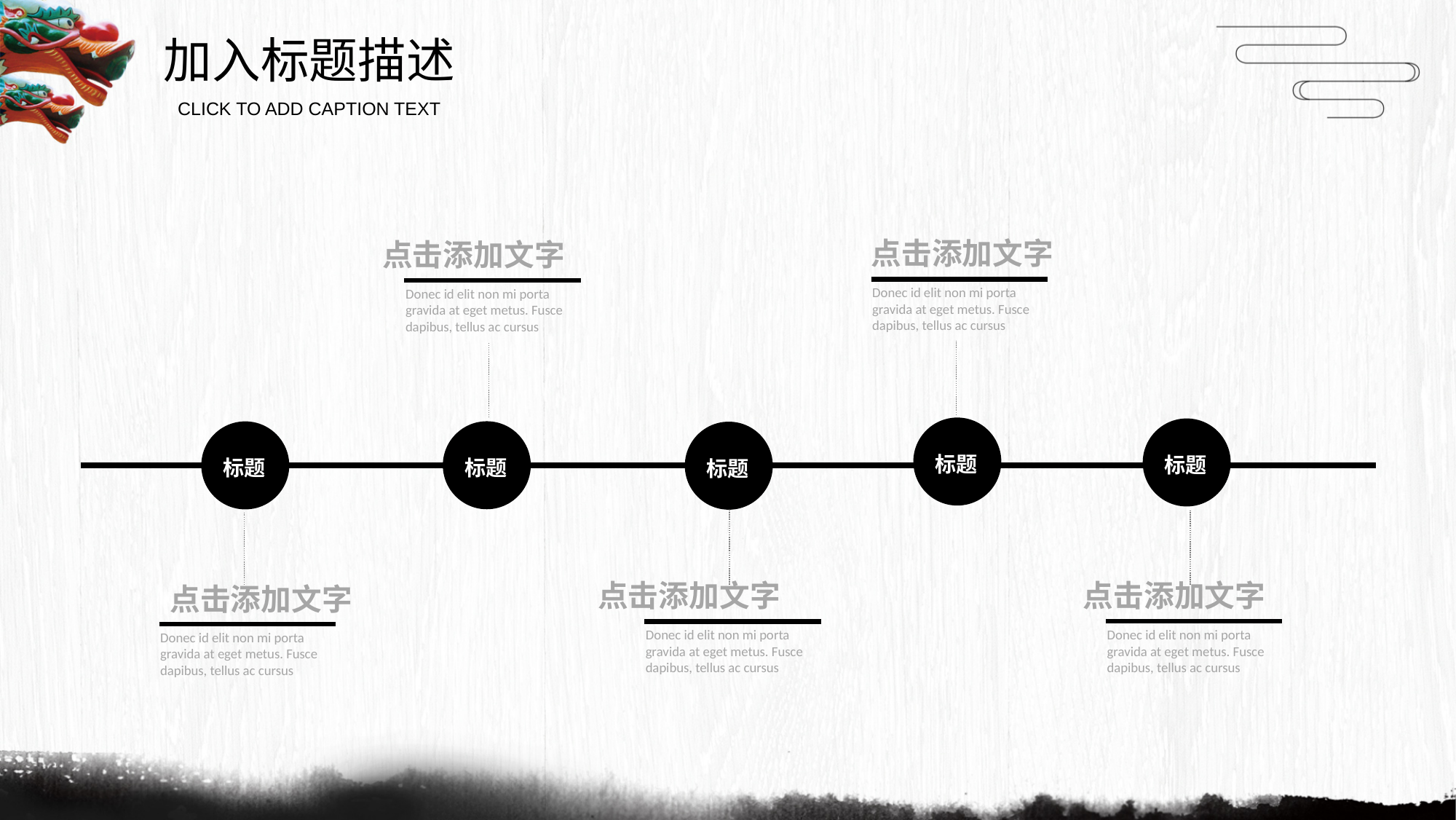

加入标题描述
CLICK TO ADD CAPTION TEXT
点击添加文字
点击添加文字
Donec id elit non mi porta gravida at eget metus. Fusce dapibus, tellus ac cursus
Donec id elit non mi porta gravida at eget metus. Fusce dapibus, tellus ac cursus

标题
标题
标题
标题
标题
点击添加文字
点击添加文字
点击添加文字
Donec id elit non mi porta gravida at eget metus. Fusce dapibus, tellus ac cursus
Donec id elit non mi porta gravida at eget metus. Fusce dapibus, tellus ac cursus
Donec id elit non mi porta gravida at eget metus. Fusce dapibus, tellus ac cursus